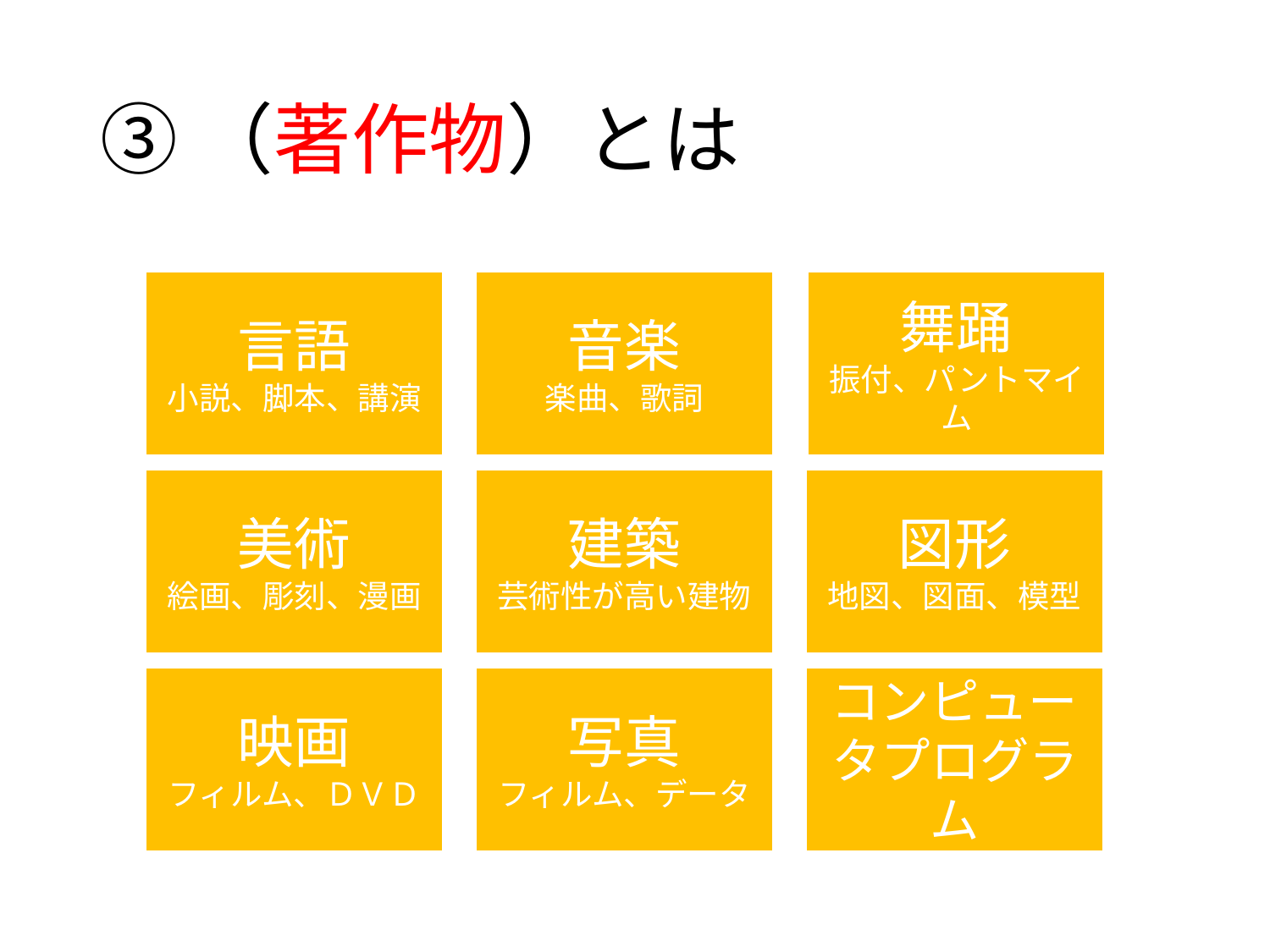

# ③（著作物）とは
舞踊
振付、パントマイム
音楽
楽曲、歌詞
言語
小説、脚本、講演
美術
絵画、彫刻、漫画
建築
芸術性が高い建物
図形
地図、図面、模型
コンピュータプログラム
映画
フィルム、ＤＶＤ
写真
フィルム、データ